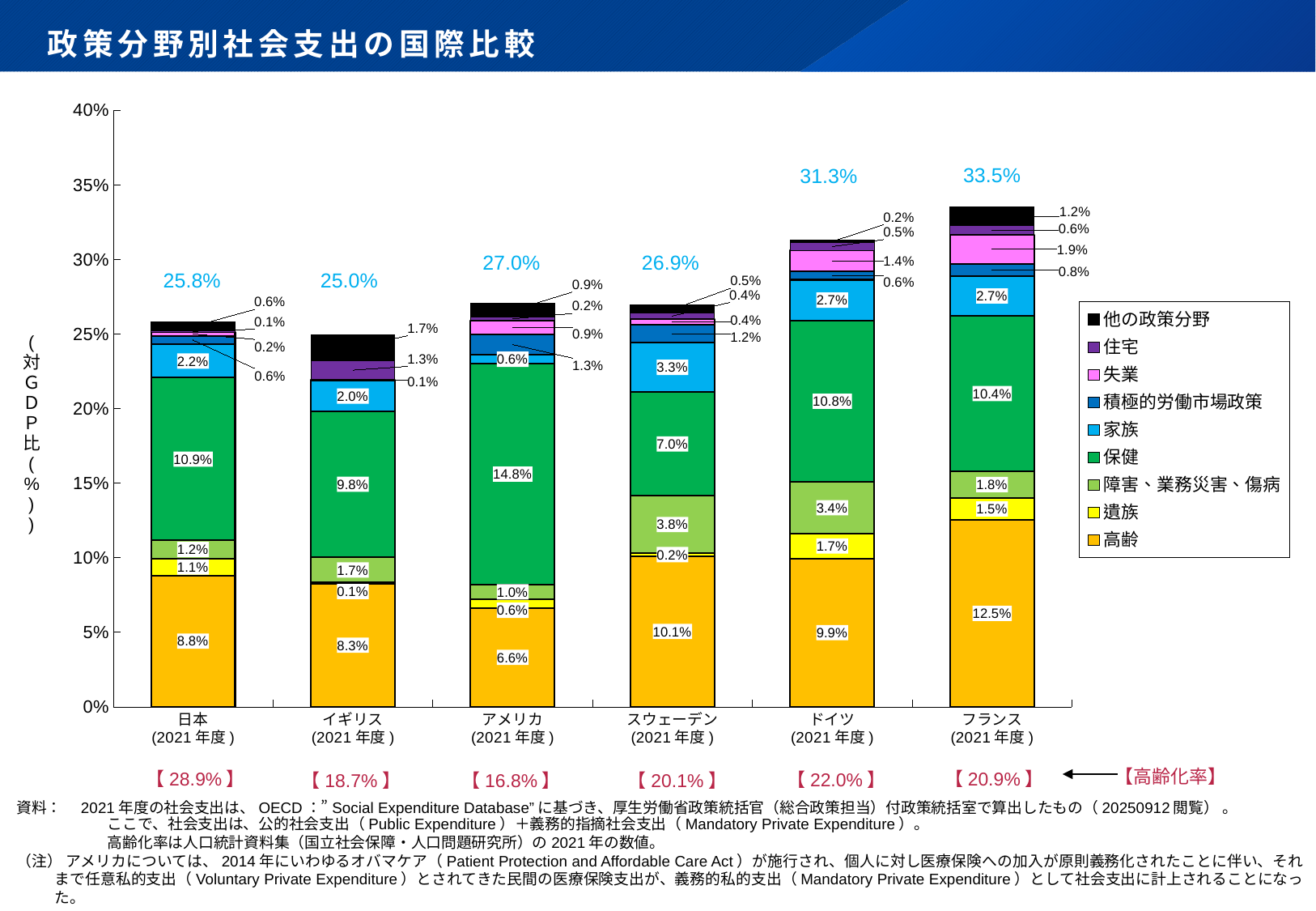

# 政策分野別社会支出の国際比較

### Chart

| Category | 高齢 | 遺族 | 障害、業務災害、傷病 | 保健 | 家族 | 積極的労働市場政策 | 失業 | 住宅 | 他の政策分野 |
|---|---|---|---|---|---|---|---|---|---|
| 日本
(2021年度) | 0.08800000000000001 | 0.011430000000000001 | 0.01203 | 0.10917 | 0.02235 | 0.005809999999999999 | 0.0023499999999999997 | 0.00115 | 0.005659999999999999 |
| イギリス
(2021年度) | 0.08255000000000001 | 0.0007099999999999999 | 0.01692 | 0.098 | 0.02027 | 0.0 | 0.0008500000000000001 | 0.01279 | 0.01745 |
| アメリカ
(2021年度) | 0.0663 | 0.00579 | 0.00997 | 0.14787 | 0.00622 | 0.01349 | 0.00928 | 0.0023599999999999997 | 0.009000000000000001 |
| スウェーデン
(2021年度) | 0.10102 | 0.0019500000000000001 | 0.03847 | 0.06953999999999999 | 0.0332 | 0.011779999999999999 | 0.00416 | 0.00378 | 0.00529 |
| ドイツ
(2021年度) | 0.09936 | 0.01687 | 0.03448 | 0.10832000000000001 | 0.02722 | 0.005620000000000001 | 0.014039999999999999 | 0.00528 | 0.00156 |
| フランス
(2021年度) | 0.12519 | 0.01481 | 0.017920000000000002 | 0.10425000000000001 | 0.026549999999999997 | 0.00822 | 0.01949 | 0.00632 | 0.012159999999999999 |
33.5%
31.3%
26.9%
27.0%
25.0%
25.8%
【高齢化率】
【20.9%】
【28.9%】
【22.0%】

【18.7%】
【16.8%】
【20.1%】
資料：　2021年度の社会支出は、OECD：”Social Expenditure Database”に基づき、厚生労働省政策統括官（総合政策担当）付政策統括室で算出したもの（20250912閲覧） 。
　　　　　　ここで、社会支出は、公的社会支出（Public Expenditure）＋義務的指摘社会支出（Mandatory Private Expenditure）。
　　　　　　高齢化率は人口統計資料集（国立社会保障・人口問題研究所）の2021年の数値。
（注） アメリカについては、2014年にいわゆるオバマケア（Patient Protection and Affordable Care Act）が施行され、個人に対し医療保険への加入が原則義務化されたことに伴い、それまで任意私的支出（Voluntary Private Expenditure）とされてきた民間の医療保険支出が、義務的私的支出（Mandatory Private Expenditure）として社会支出に計上されることになった。